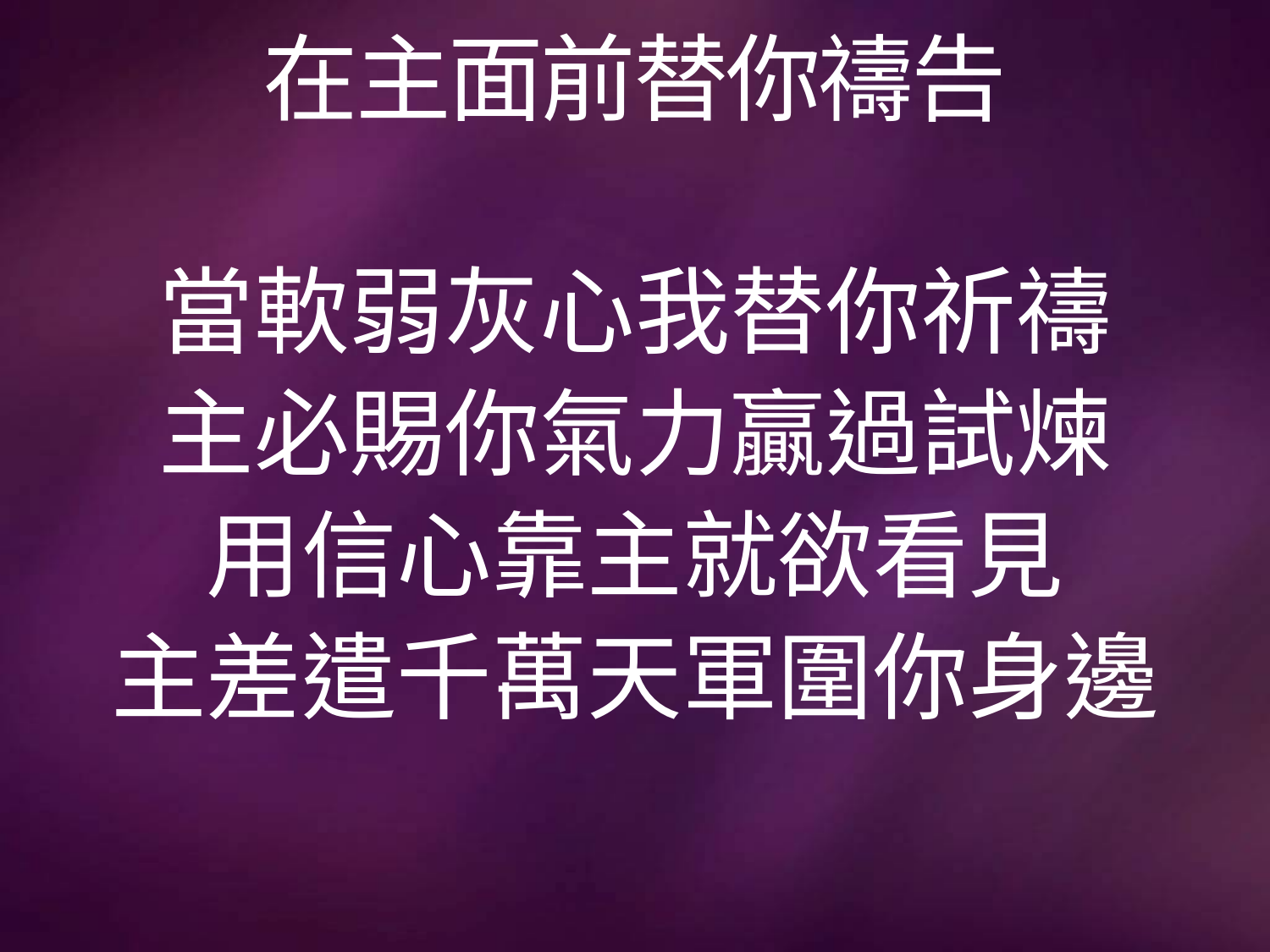

# 在主面前替你禱告
當軟弱灰心我替你祈禱
主必賜你氣力贏過試煉
用信心靠主就欲看見
主差遣千萬天軍圍你身邊